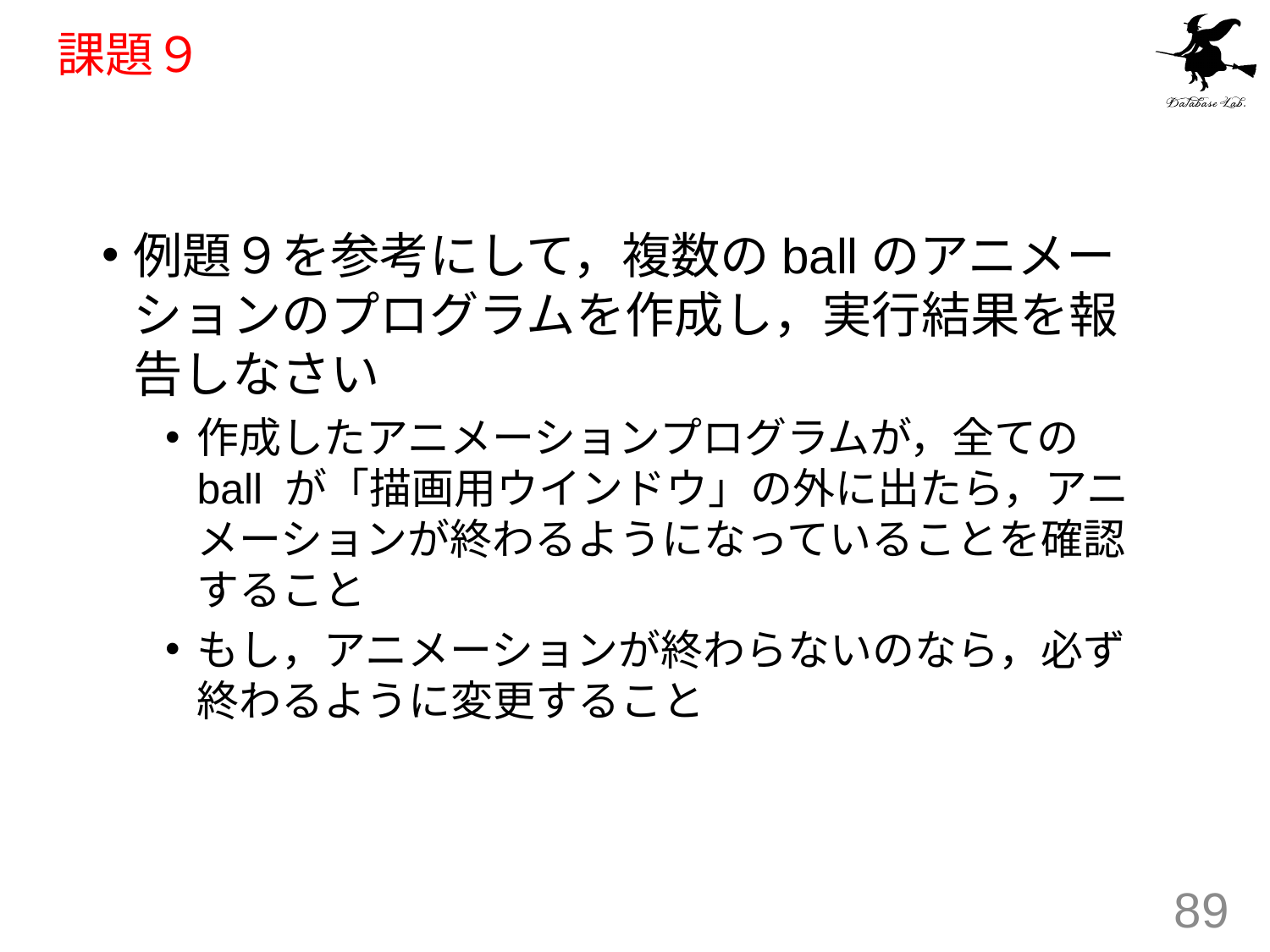

# 課題９
例題９を参考にして，複数のballのアニメーションのプログラムを作成し，実行結果を報告しなさい
作成したアニメーションプログラムが，全ての ball が「描画用ウインドウ」の外に出たら，アニメーションが終わるようになっていることを確認すること
もし，アニメーションが終わらないのなら，必ず終わるように変更すること

89